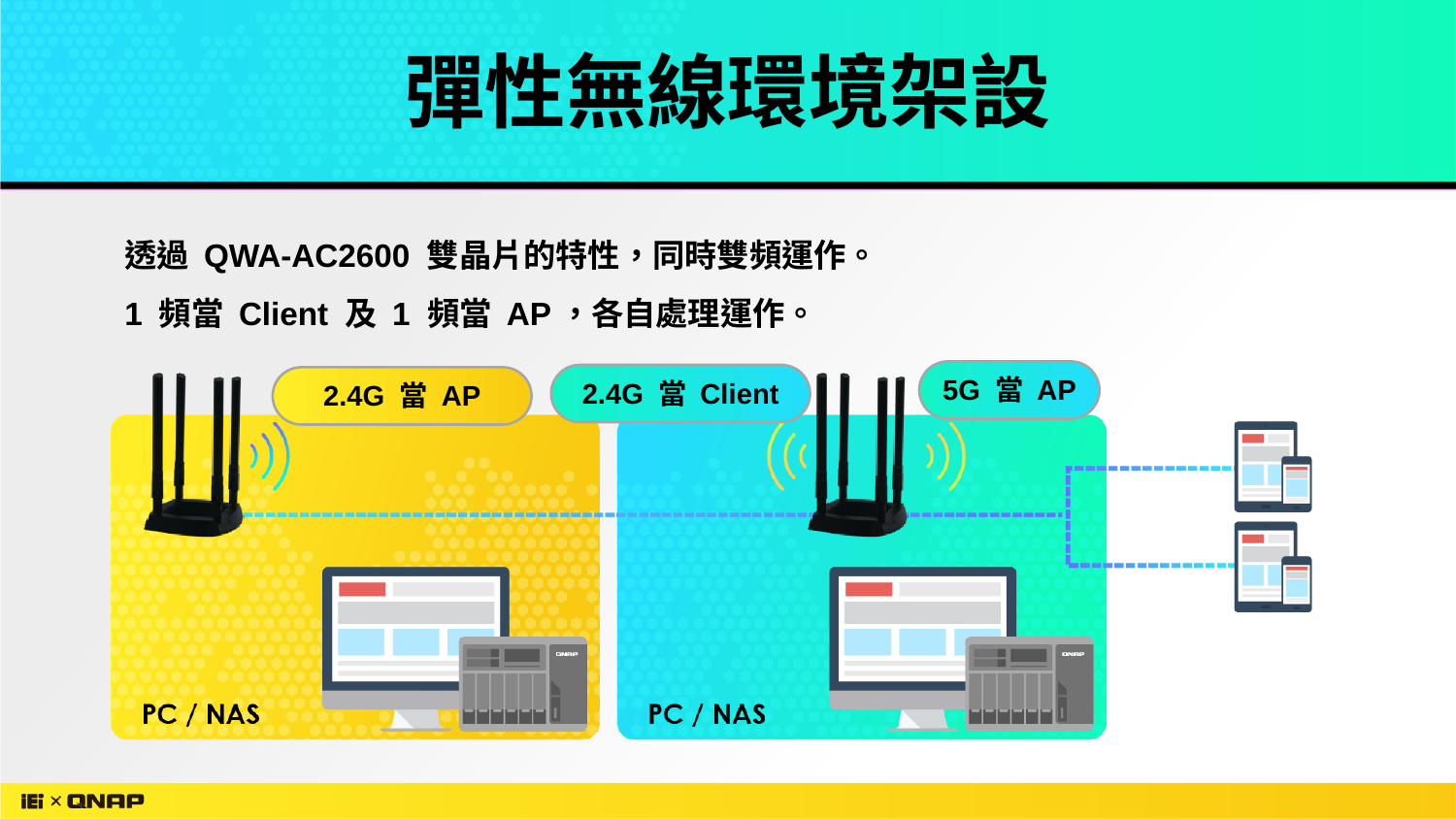

彈性無線環境架設
透過 QWA-AC2600 雙晶片的特性，同時雙頻運作。
1 頻當 Client 及 1 頻當 AP，各自處理運作。

5G 當 AP

2.4G 當 Client
2.4G 當 AP